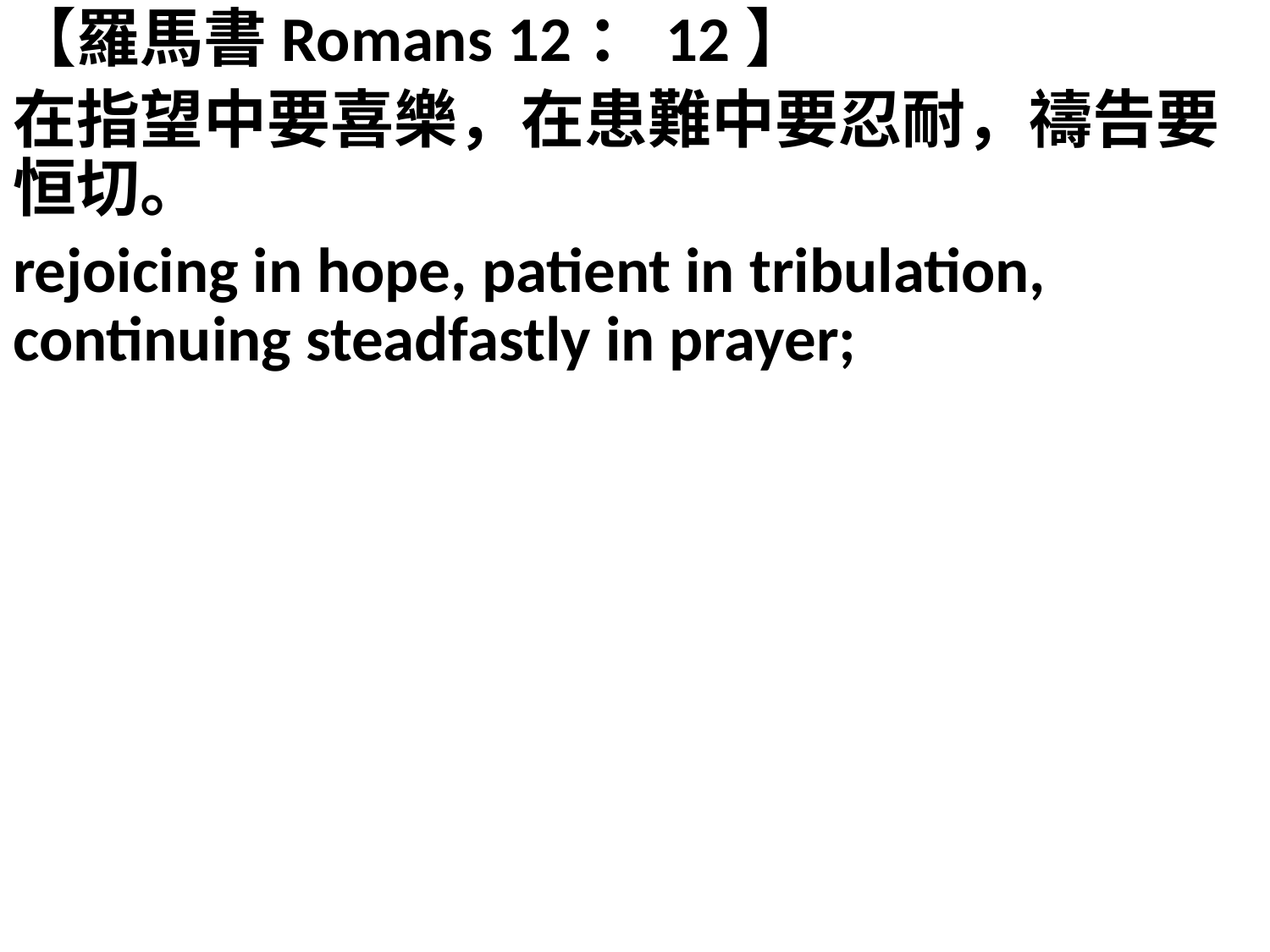

【羅馬書Romans 12：12】
在指望中要喜樂，在患難中要忍耐，禱告要恒切。
rejoicing in hope, patient in tribulation, continuing steadfastly in prayer;